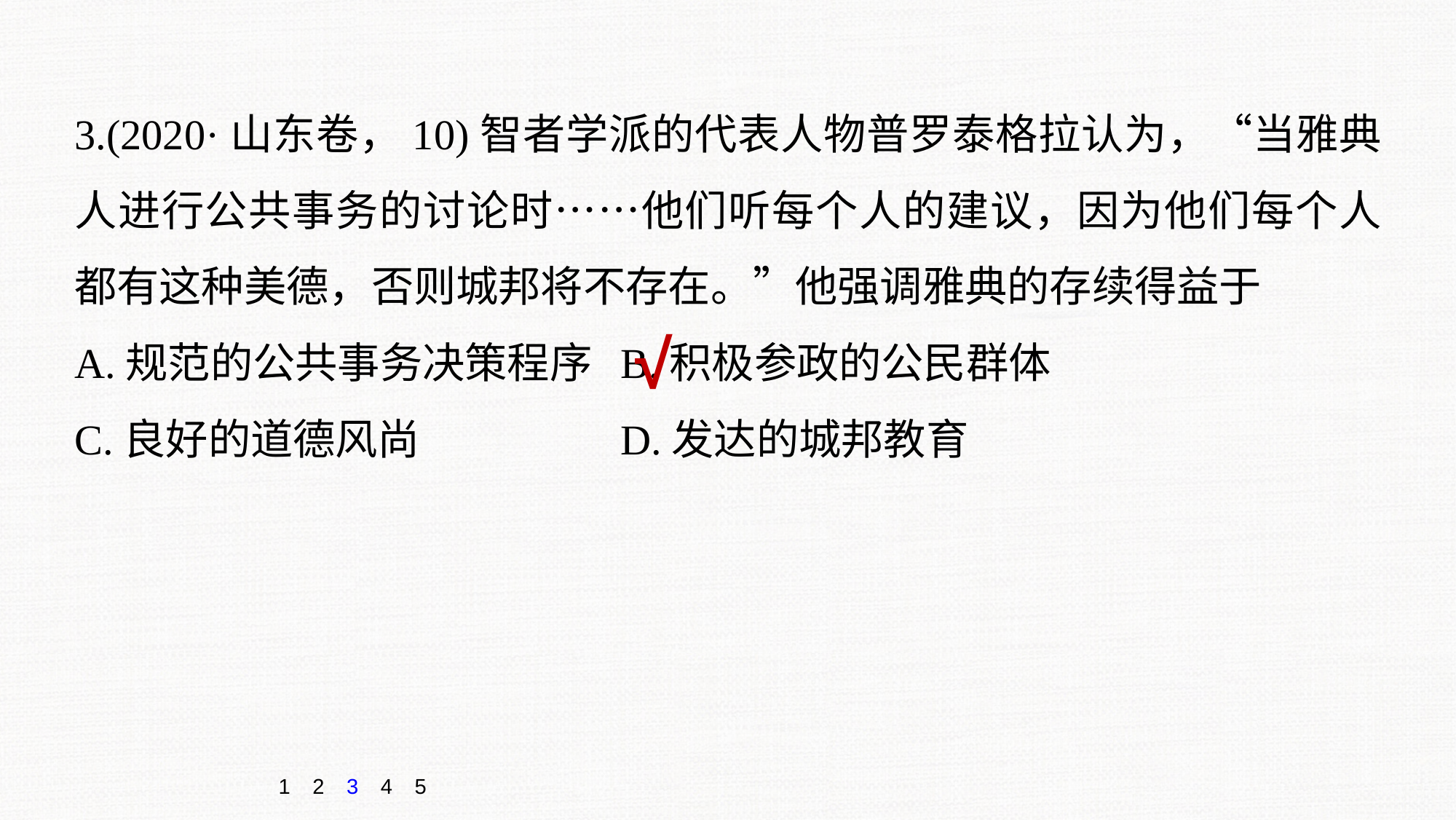

3.(2020·山东卷，10)智者学派的代表人物普罗泰格拉认为，“当雅典人进行公共事务的讨论时……他们听每个人的建议，因为他们每个人都有这种美德，否则城邦将不存在。”他强调雅典的存续得益于
A.规范的公共事务决策程序	B.积极参政的公民群体
C.良好的道德风尚		D.发达的城邦教育
√
1
2
3
4
5